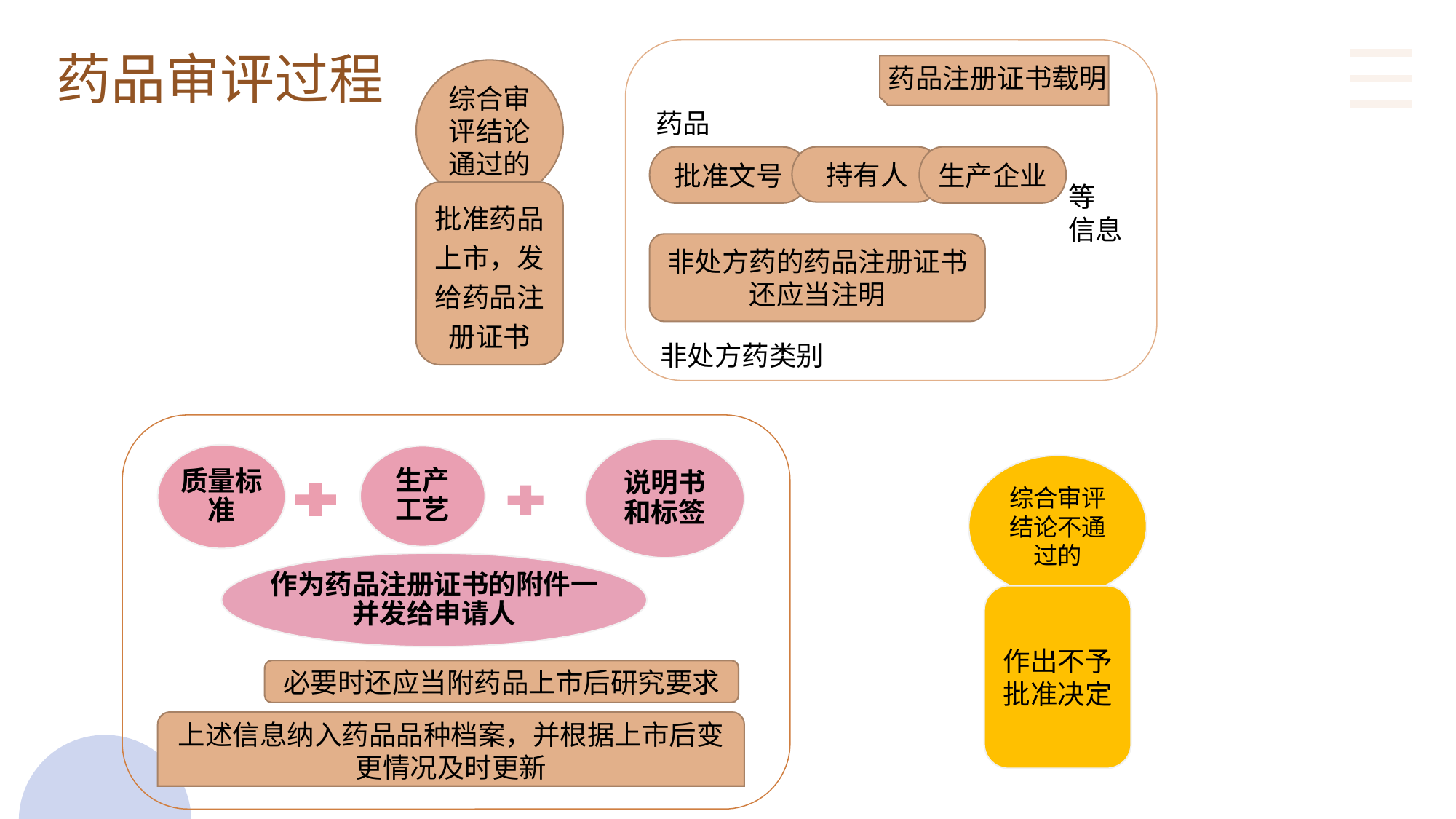

药品审评过程

药品注册证书载明
综合审评结论通过的
药品
生产企业
批准文号
持有人
等
信息
批准药品上市，发给药品注册证书
非处方药的药品注册证书
还应当注明
非处方药类别

说明书和标签
质量标准
生产工艺
综合审评结论不通过的

作为药品注册证书的附件一并发给申请人
作出不予批准决定
必要时还应当附药品上市后研究要求
上述信息纳入药品品种档案，并根据上市后变更情况及时更新